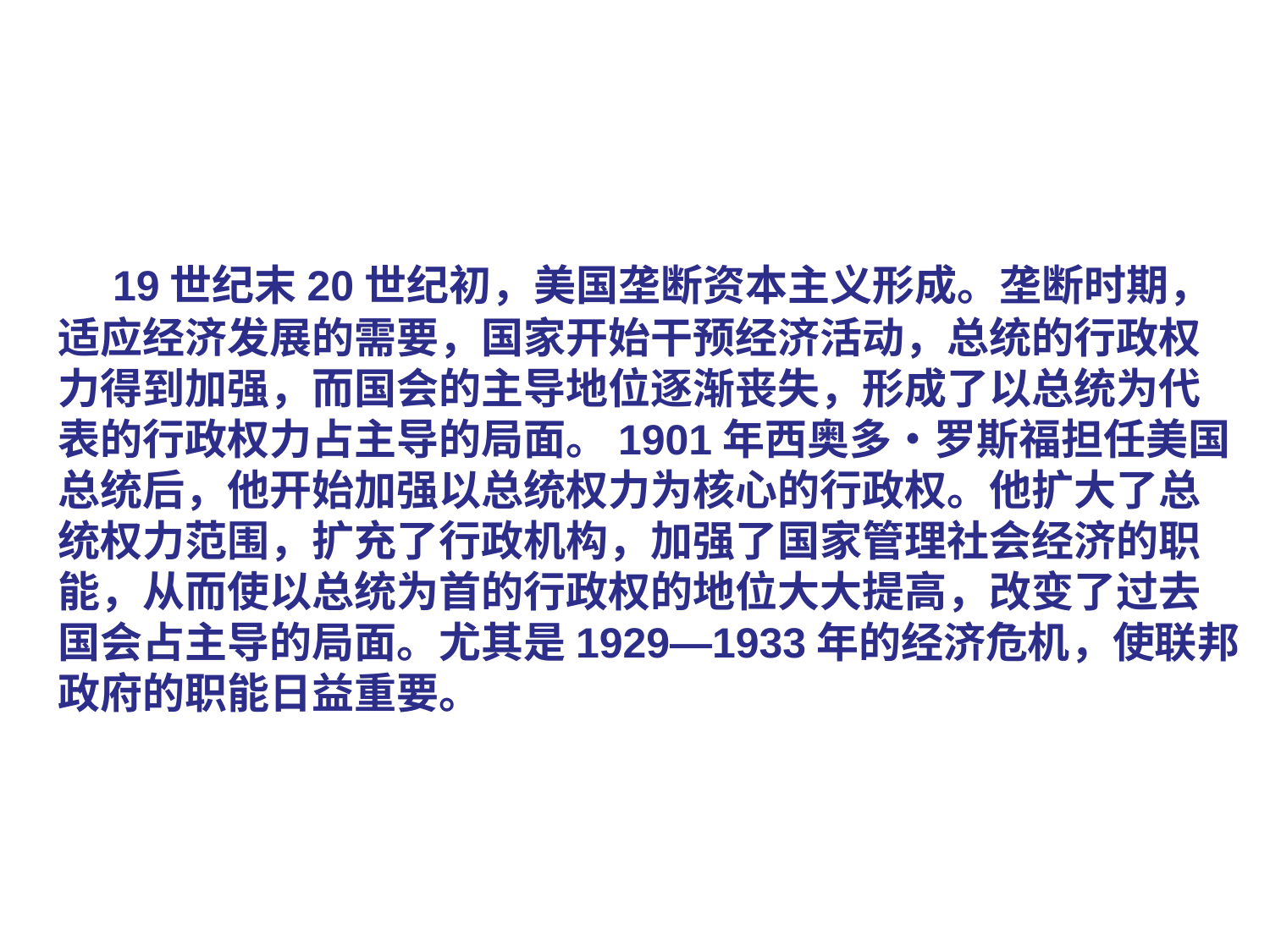

19世纪末20世纪初，美国垄断资本主义形成。垄断时期，
适应经济发展的需要，国家开始干预经济活动，总统的行政权
力得到加强，而国会的主导地位逐渐丧失，形成了以总统为代
表的行政权力占主导的局面。1901年西奥多・罗斯福担任美国
总统后，他开始加强以总统权力为核心的行政权。他扩大了总
统权力范围，扩充了行政机构，加强了国家管理社会经济的职
能，从而使以总统为首的行政权的地位大大提高，改变了过去
国会占主导的局面。尤其是1929―1933年的经济危机，使联邦
政府的职能日益重要。